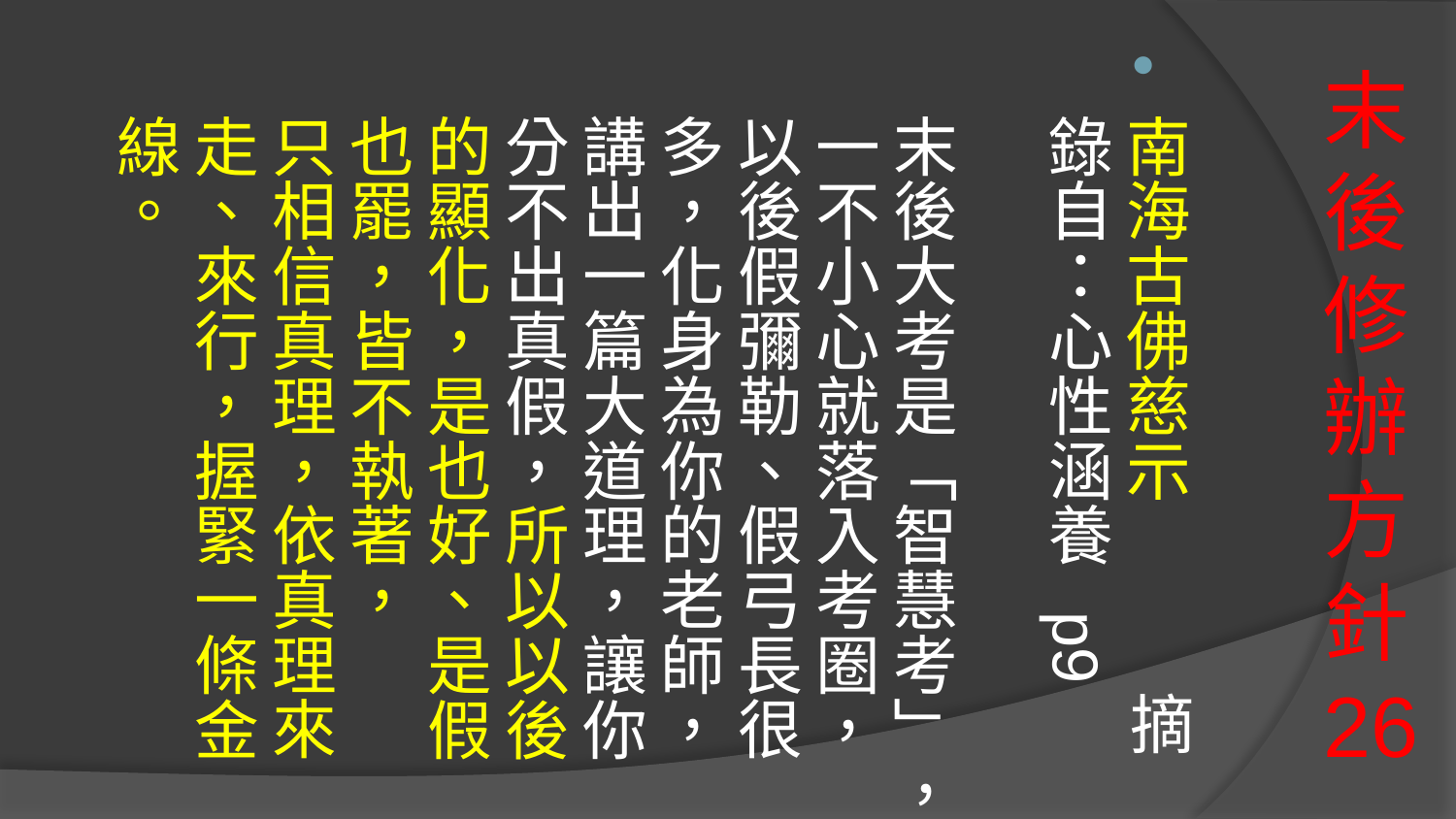

南海古佛慈示             摘錄自：心性涵養  p9
末後大考是「智慧考」，一不小心就落入考圈，
以後假彌勒、假弓長很多，化身為你的老師，講出一篇大道理，讓你分不出真假，所以以後的顯化，是也好、是假也罷，皆不執著，
只相信真理，依真理來走、來行，握緊一條金線。
# 末後修辦方針 26